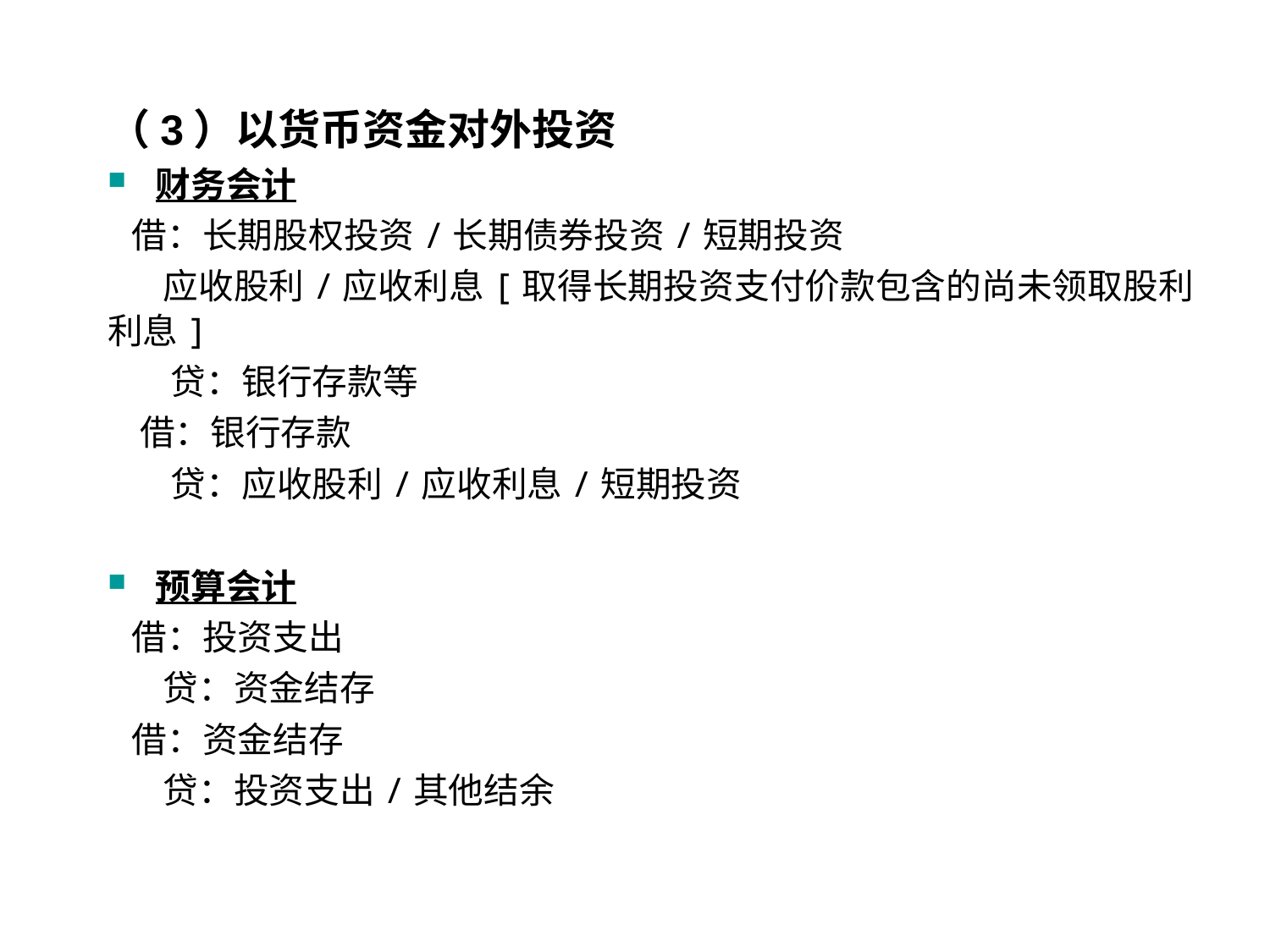

#
（3）以货币资金对外投资
财务会计
  借：长期股权投资/长期债券投资/短期投资
      应收股利/应收利息[取得长期投资支付价款包含的尚未领取股利利息]
       贷：银行存款等
   借：银行存款
       贷：应收股利/应收利息/短期投资

预算会计
  借：投资支出
      贷：资金结存
  借：资金结存
      贷：投资支出/其他结余

181